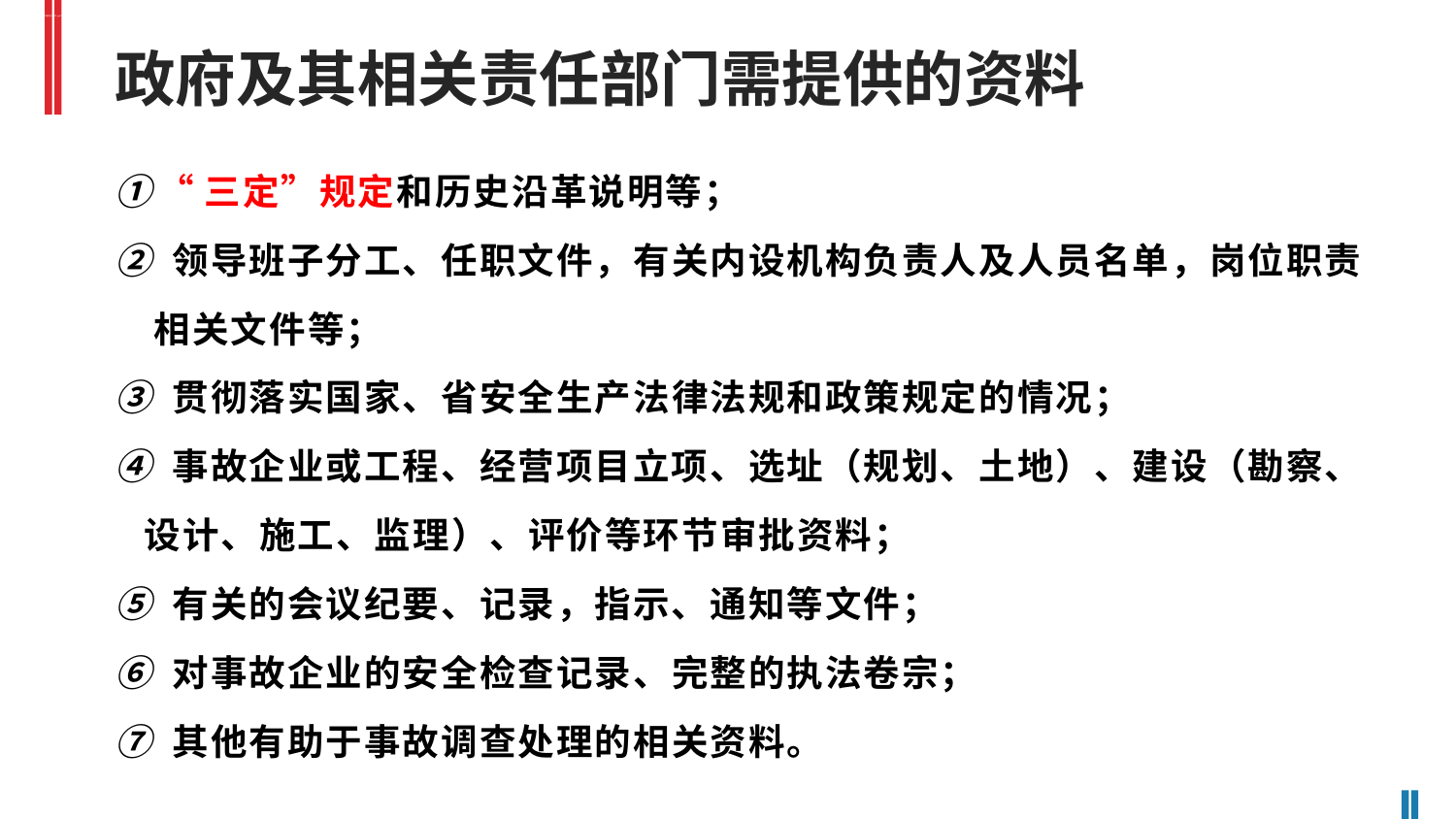

生产安全事故调查处理培训课件(ppt77页)
政府及其相关责任部门需提供的资料
① “三定”规定和历史沿革说明等；
②  领导班子分工、任职文件，有关内设机构负责人及人员名单，岗位职责
   相关文件等；
③  贯彻落实国家、省安全生产法律法规和政策规定的情况；
④  事故企业或工程、经营项目立项、选址（规划、土地）、建设（勘察、
  设计、施工、监理）、评价等环节审批资料；
⑤  有关的会议纪要、记录，指示、通知等文件；
⑥  对事故企业的安全检查记录、完整的执法卷宗；
⑦  其他有助于事故调查处理的相关资料。
生产安全事故调查处理培训课件(ppt77页)